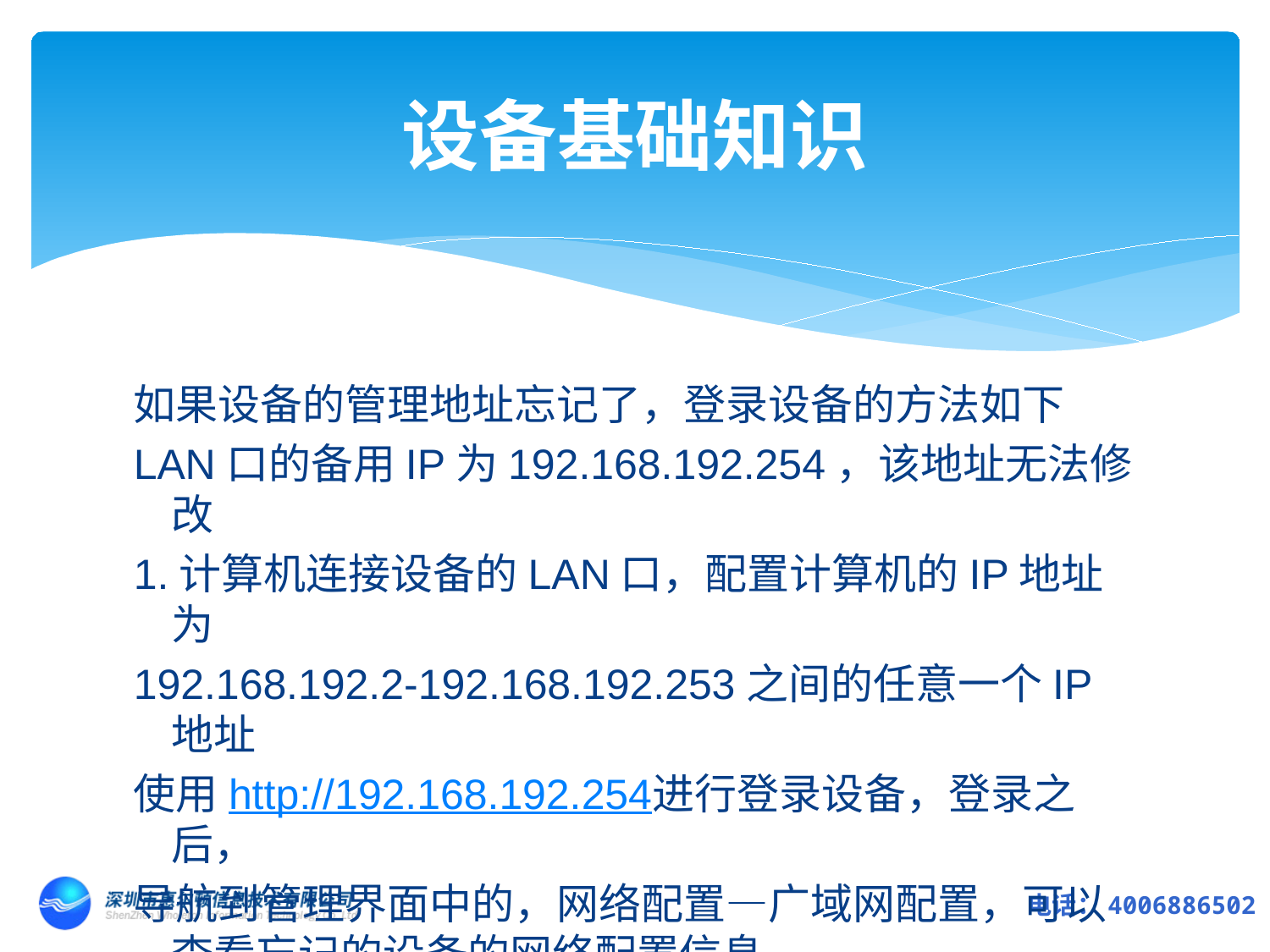

# 设备基础知识
如果设备的管理地址忘记了，登录设备的方法如下
LAN口的备用IP为192.168.192.254，该地址无法修改
1.计算机连接设备的LAN口，配置计算机的IP地址为
192.168.192.2-192.168.192.253之间的任意一个IP地址
使用http://192.168.192.254进行登录设备，登录之后，
导航到管理界面中的，网络配置—广域网配置，可以查看忘记的设备的网络配置信息